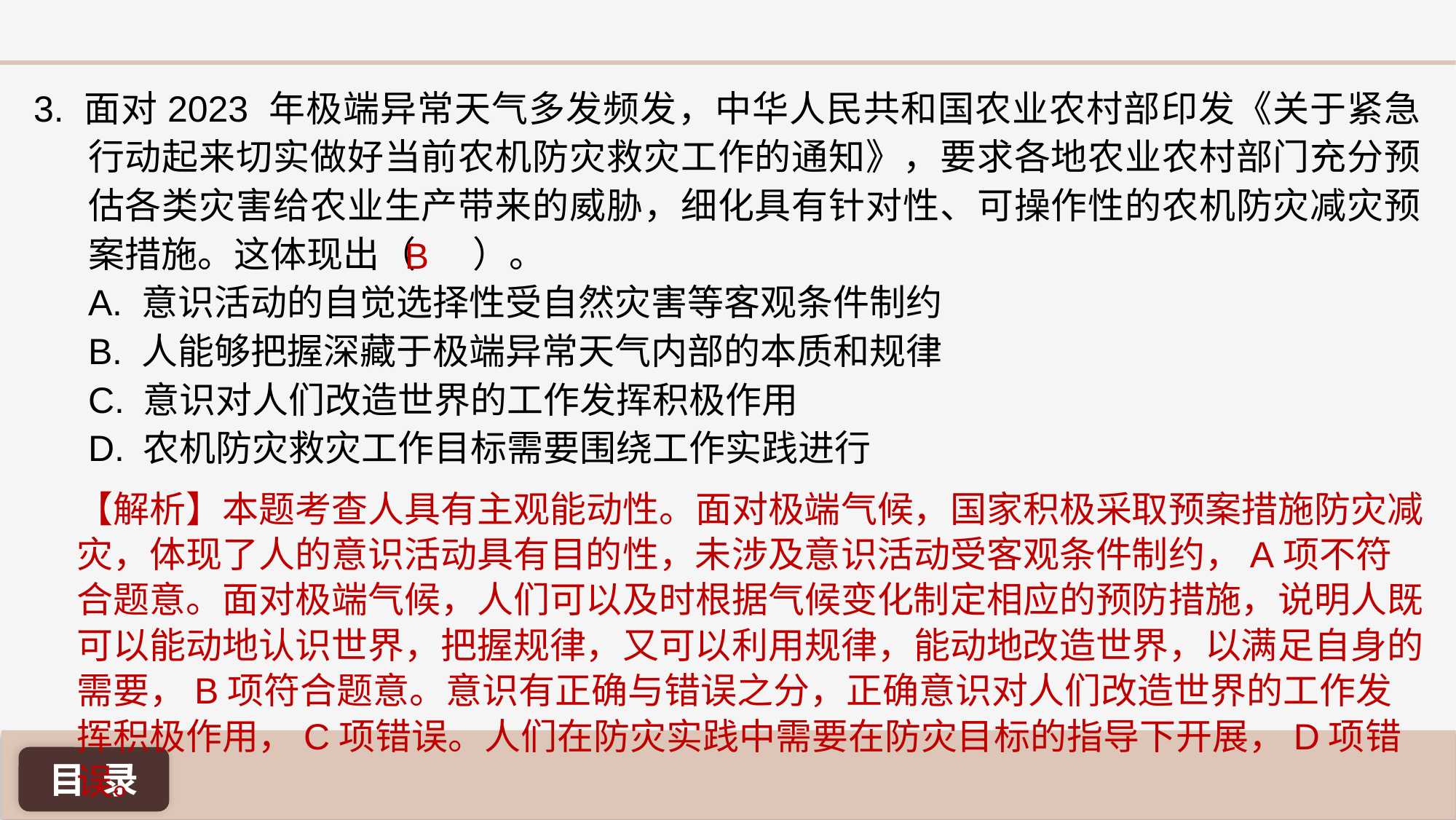

3. 面对2023 年极端异常天气多发频发，中华人民共和国农业农村部印发《关于紧急行动起来切实做好当前农机防灾救灾工作的通知》，要求各地农业农村部门充分预估各类灾害给农业生产带来的威胁，细化具有针对性、可操作性的农机防灾减灾预案措施。这体现出（       ）。
A. 意识活动的自觉选择性受自然灾害等客观条件制约
B. 人能够把握深藏于极端异常天气内部的本质和规律
C. 意识对人们改造世界的工作发挥积极作用
D. 农机防灾救灾工作目标需要围绕工作实践进行
B
【解析】本题考查人具有主观能动性。面对极端气候，国家积极采取预案措施防灾减灾，体现了人的意识活动具有目的性，未涉及意识活动受客观条件制约，A项不符合题意。面对极端气候，人们可以及时根据气候变化制定相应的预防措施，说明人既可以能动地认识世界，把握规律，又可以利用规律，能动地改造世界，以满足自身的需要，B项符合题意。意识有正确与错误之分，正确意识对人们改造世界的工作发挥积极作用，C项错误。人们在防灾实践中需要在防灾目标的指导下开展，D项错误。